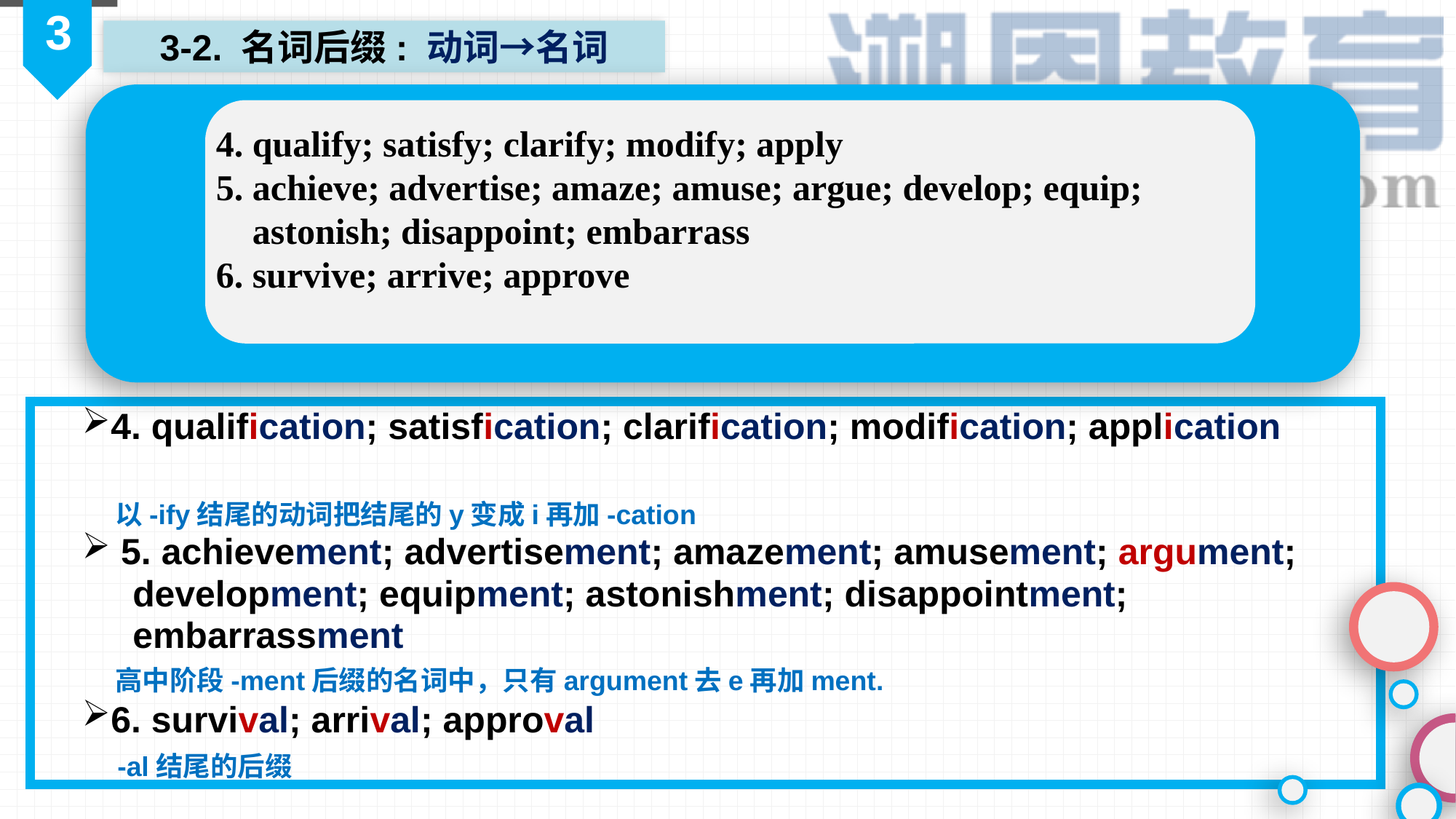

3
3-2. 名词后缀: 动词→名词

4. qualify; satisfy; clarify; modify; apply
5. achieve; advertise; amaze; amuse; argue; develop; equip;
    astonish; disappoint; embarrass
6. survive; arrive; approve

4. qualification; satisfication; clarification; modification; application
           以-ify结尾的动词把结尾的y变成i再加-cation
 5. achievement; advertisement; amazement; amusement; argument;
         development; equipment; astonishment; disappointment;
         embarrassment
        高中阶段-ment后缀的名词中，只有argument去e再加ment.
6. survival; arrival; approval
          -al结尾的后缀